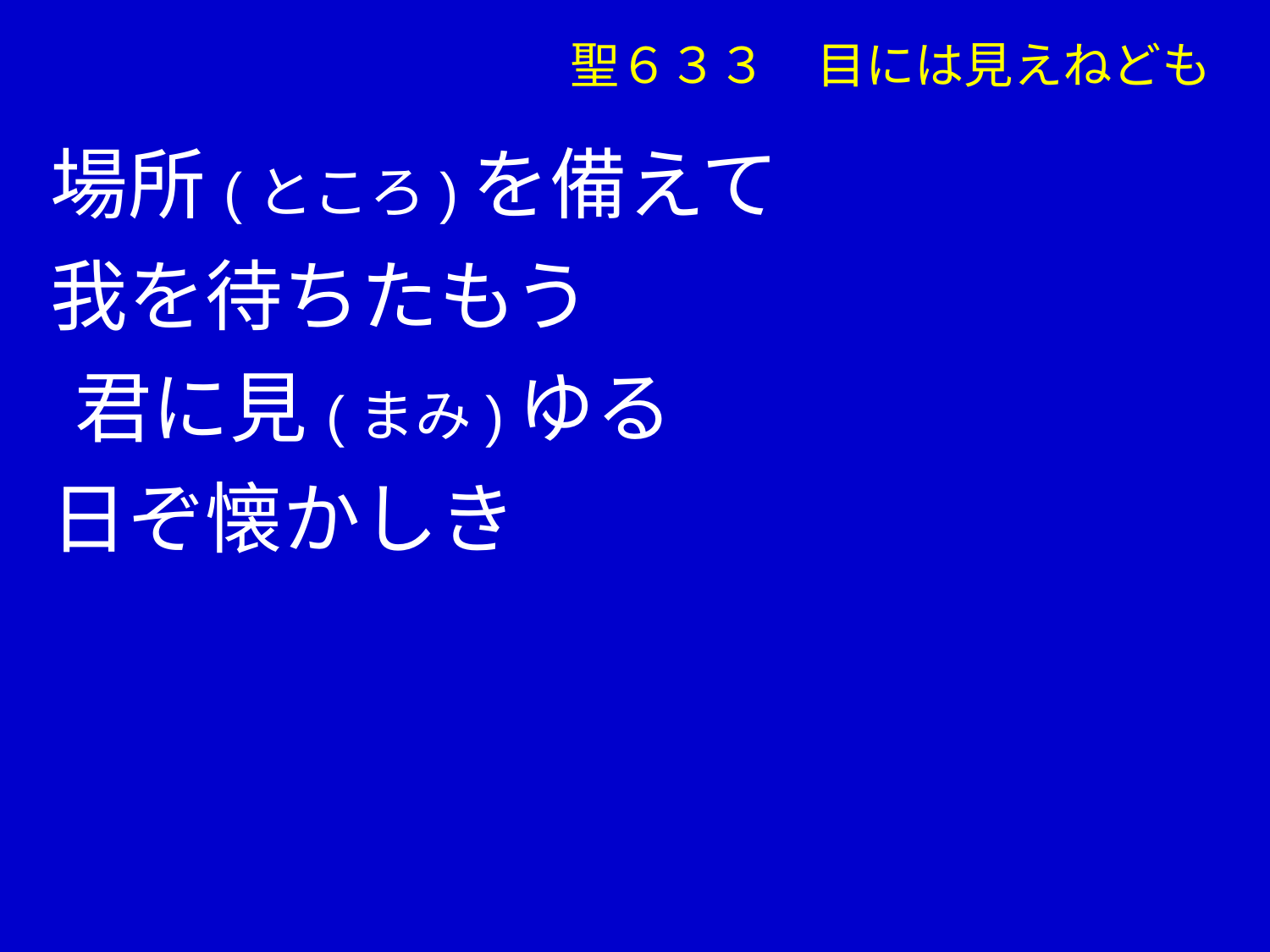

聖６３３　目には見えねども
   場所(ところ)を備えて
   我を待ちたもう
　 君に見(まみ)ゆる
   日ぞ懐かしき